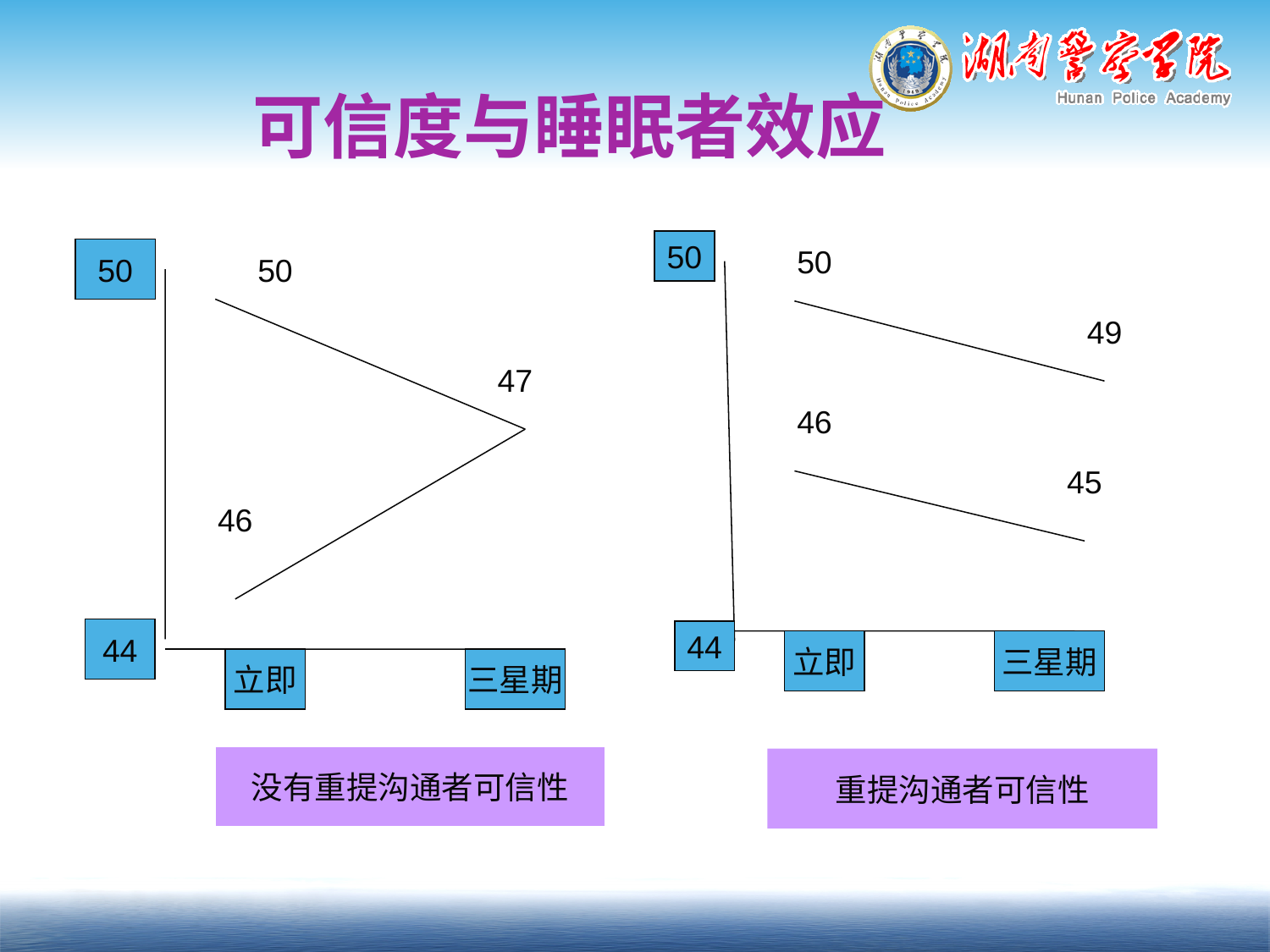

可信度与睡眠者效应

50
50

49
46
45

44

立即
三星期
50
50

47

46
44

立即
三星期
重提沟通者可信性
没有重提沟通者可信性